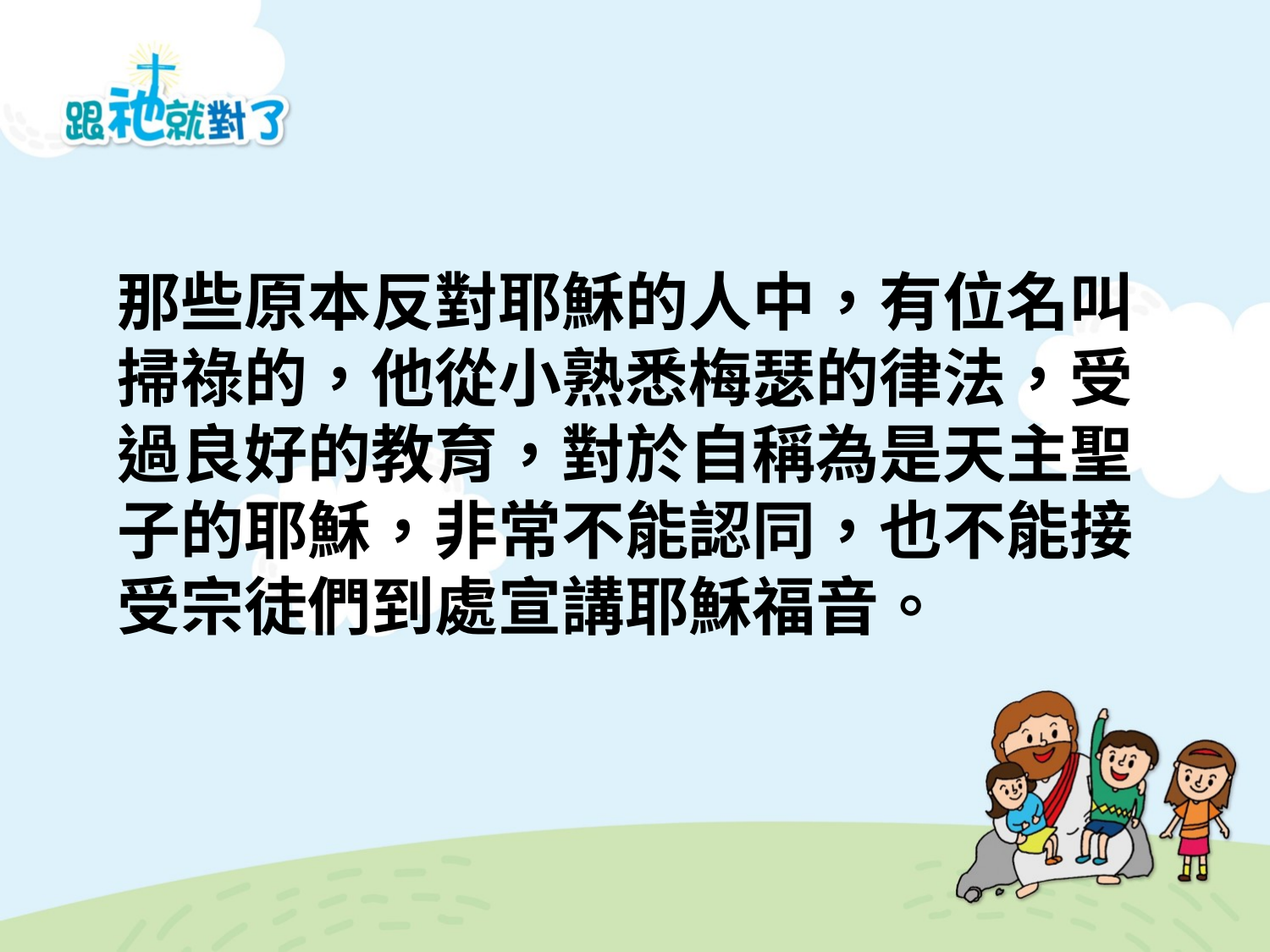

那些原本反對耶穌的人中，有位名叫掃祿的，他從小熟悉梅瑟的律法，受過良好的教育，對於自稱為是天主聖子的耶穌，非常不能認同，也不能接受宗徒們到處宣講耶穌福音。